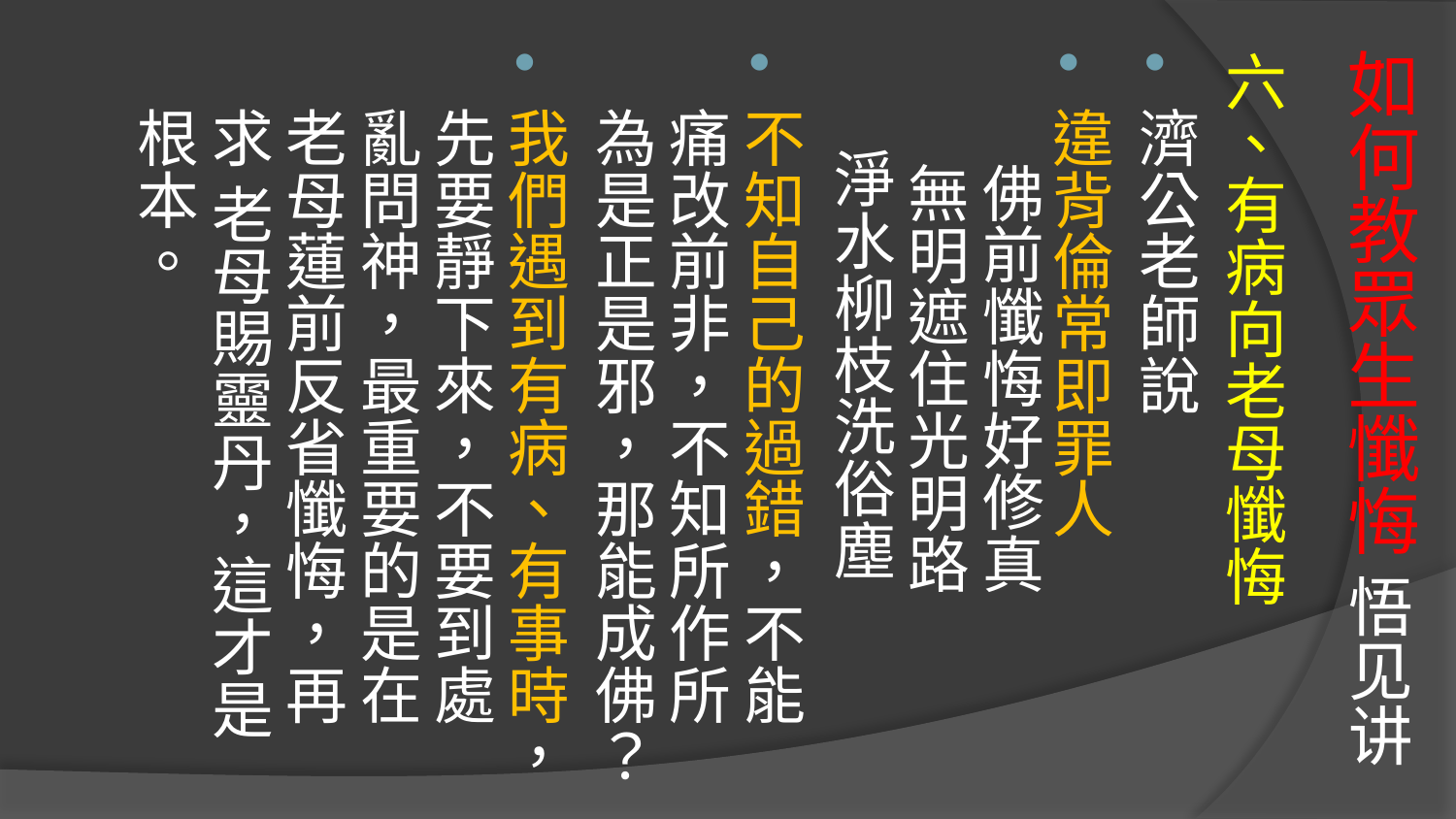

# 如何教眾生懺悔 悟见讲
六、有病向老母懺悔
濟公老師說
違背倫常即罪人                      佛前懺悔好修真                  無明遮住光明路                 淨水柳枝洗俗塵
不知自己的過錯，不能痛改前非，不知所作所為是正是邪，那能成佛？
我們遇到有病、有事時，先要靜下來，不要到處亂問神，最重要的是在老母蓮前反省懺悔，再求 老母賜靈丹，這才是根本。